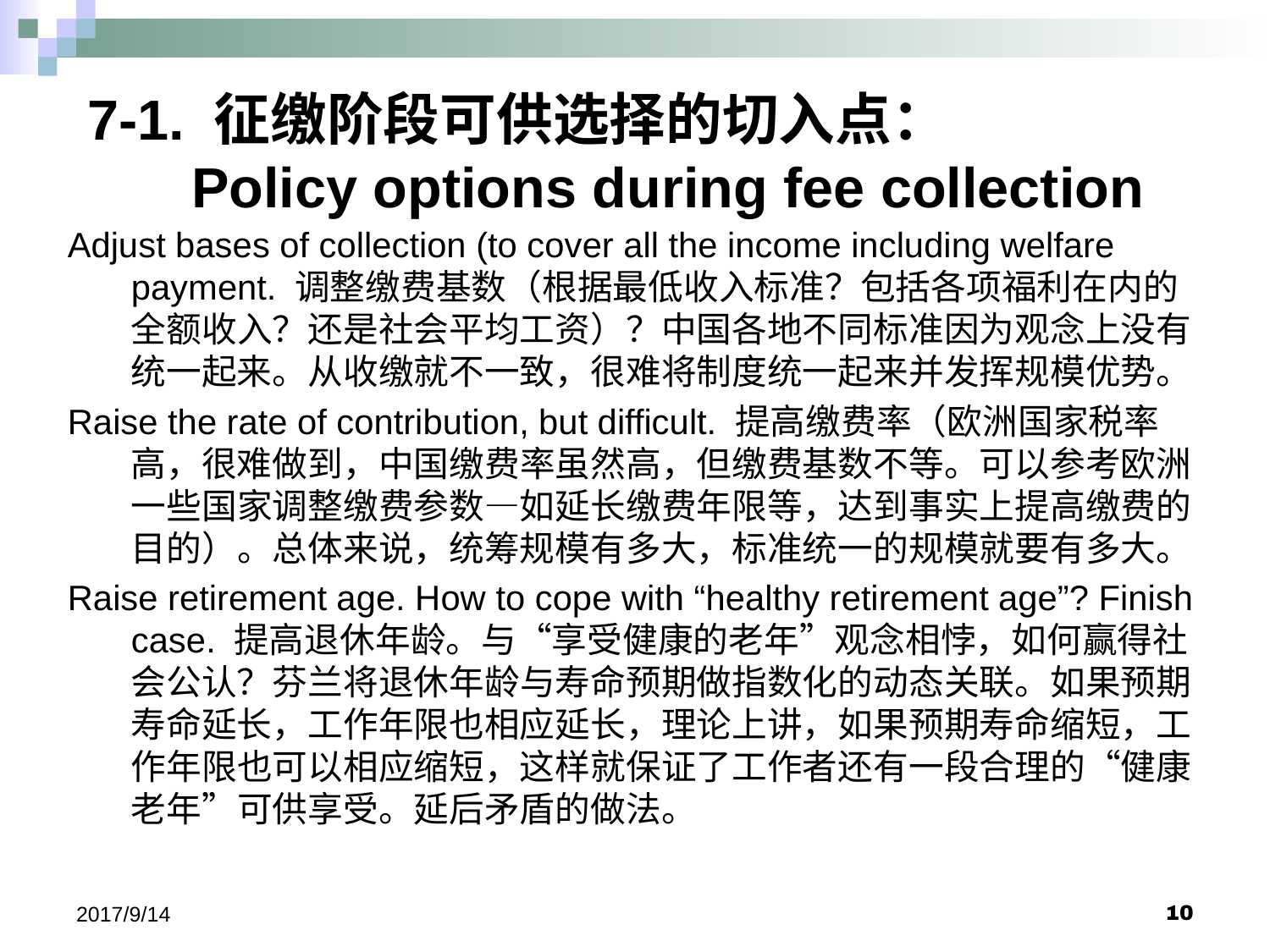

# 7-1. 征缴阶段可供选择的切入点： Policy options during fee collection
Adjust bases of collection (to cover all the income including welfare payment. 调整缴费基数（根据最低收入标准？包括各项福利在内的全额收入？还是社会平均工资）？中国各地不同标准因为观念上没有统一起来。从收缴就不一致，很难将制度统一起来并发挥规模优势。
Raise the rate of contribution, but difficult. 提高缴费率（欧洲国家税率高，很难做到，中国缴费率虽然高，但缴费基数不等。可以参考欧洲一些国家调整缴费参数—如延长缴费年限等，达到事实上提高缴费的目的）。总体来说，统筹规模有多大，标准统一的规模就要有多大。
Raise retirement age. How to cope with “healthy retirement age”? Finish case. 提高退休年龄。与“享受健康的老年”观念相悖，如何赢得社会公认？芬兰将退休年龄与寿命预期做指数化的动态关联。如果预期寿命延长，工作年限也相应延长，理论上讲，如果预期寿命缩短，工作年限也可以相应缩短，这样就保证了工作者还有一段合理的“健康老年”可供享受。延后矛盾的做法。
2017/9/14
10